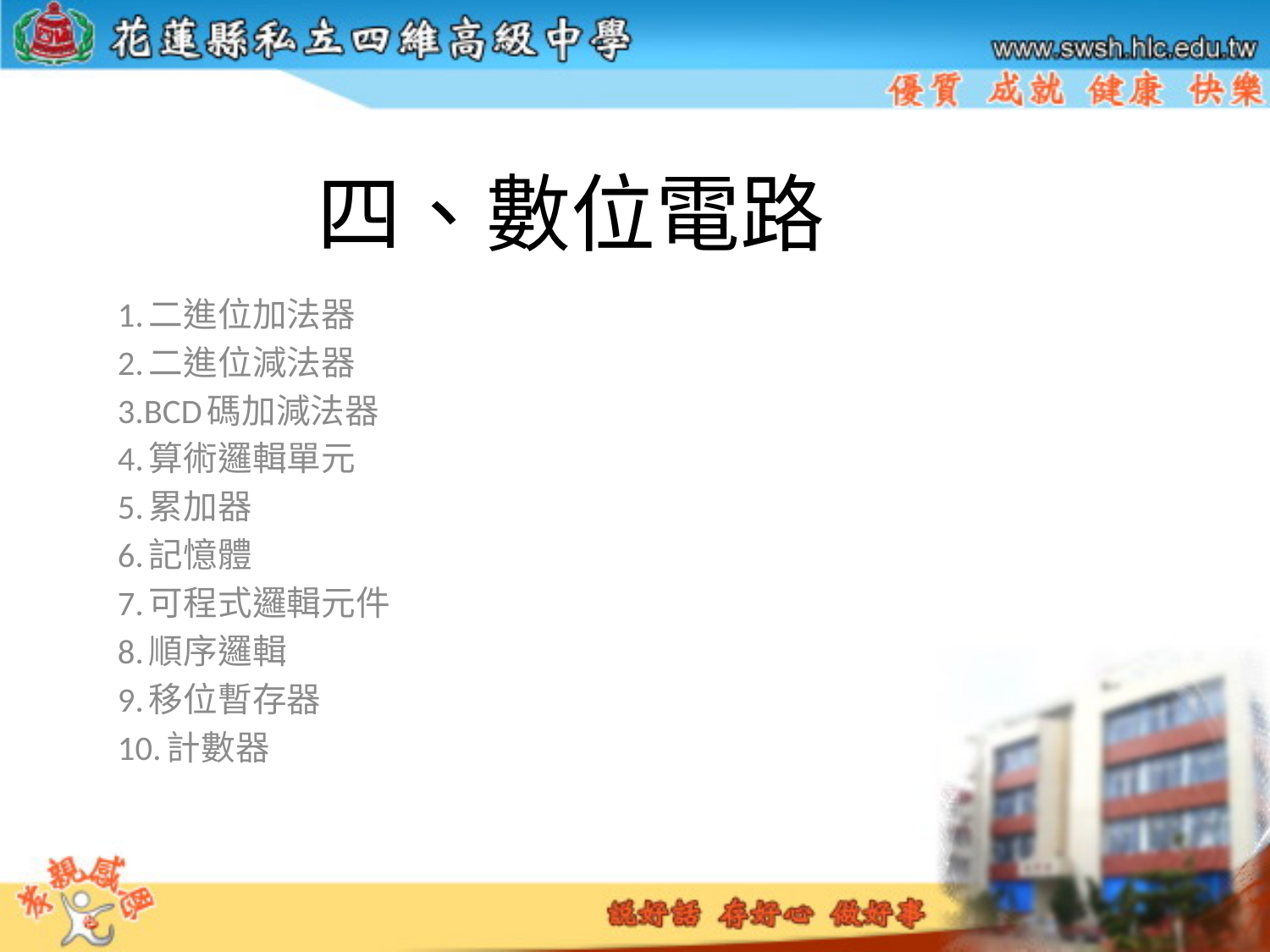

# 四、數位電路

1.二進位加法器
2.二進位減法器
3.BCD碼加減法器
4.算術邏輯單元
5.累加器
6.記憶體
7.可程式邏輯元件
8.順序邏輯
9.移位暫存器
10.計數器